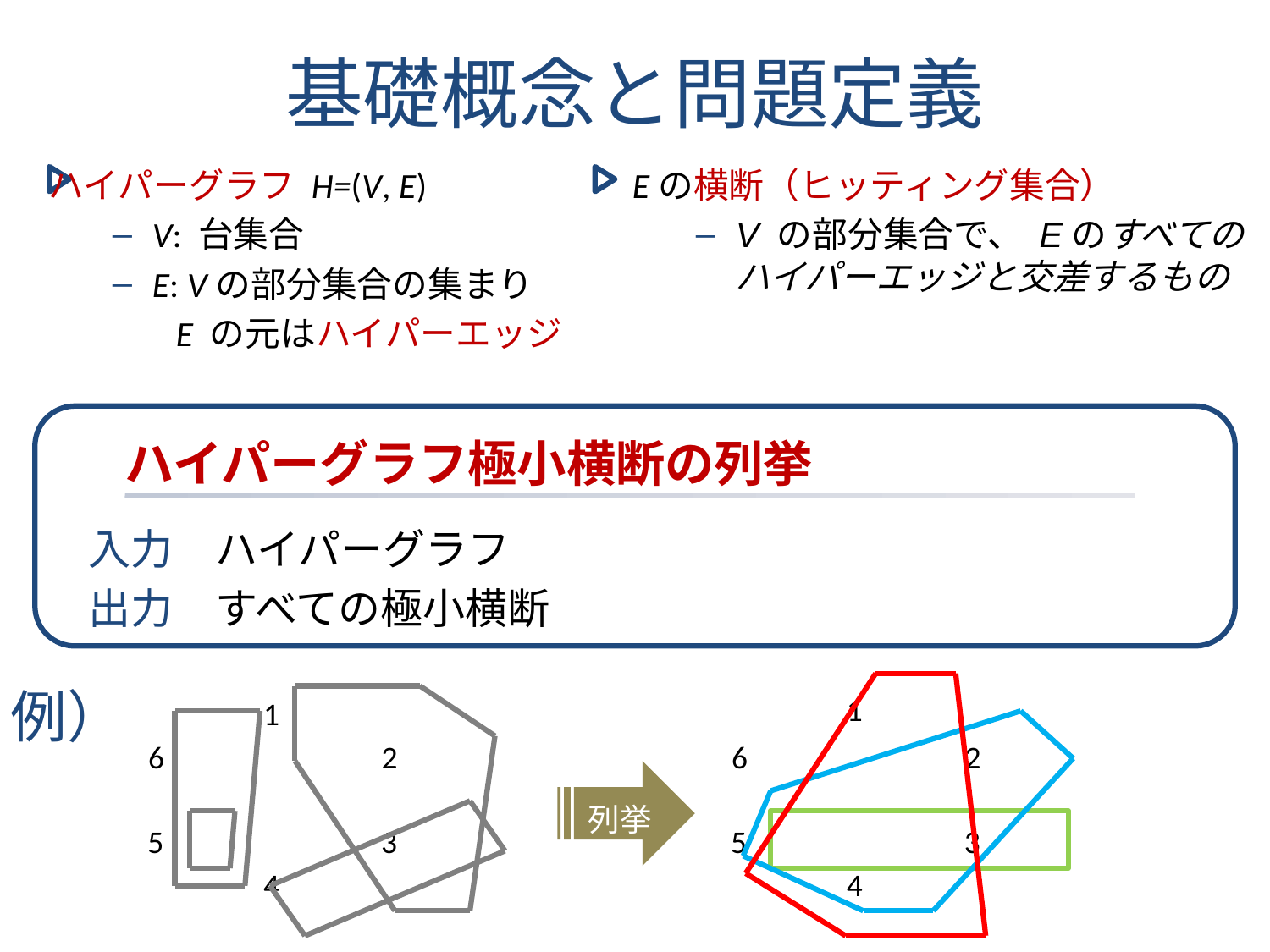

# 基礎概念と問題定義
ハイパーグラフ H=(V, E)
V: 台集合
E: Vの部分集合の集まり
E の元はハイパーエッジ

Eの横断（ヒッティング集合）
V の部分集合で、 Eのすべての
ハイパーエッジと交差するもの

ハイパーグラフ極小横断の列挙

入力　ハイパーグラフ
出力　すべての極小横断
1
1
6
2
5
3
4
6
2

列挙

5
3
4
例）